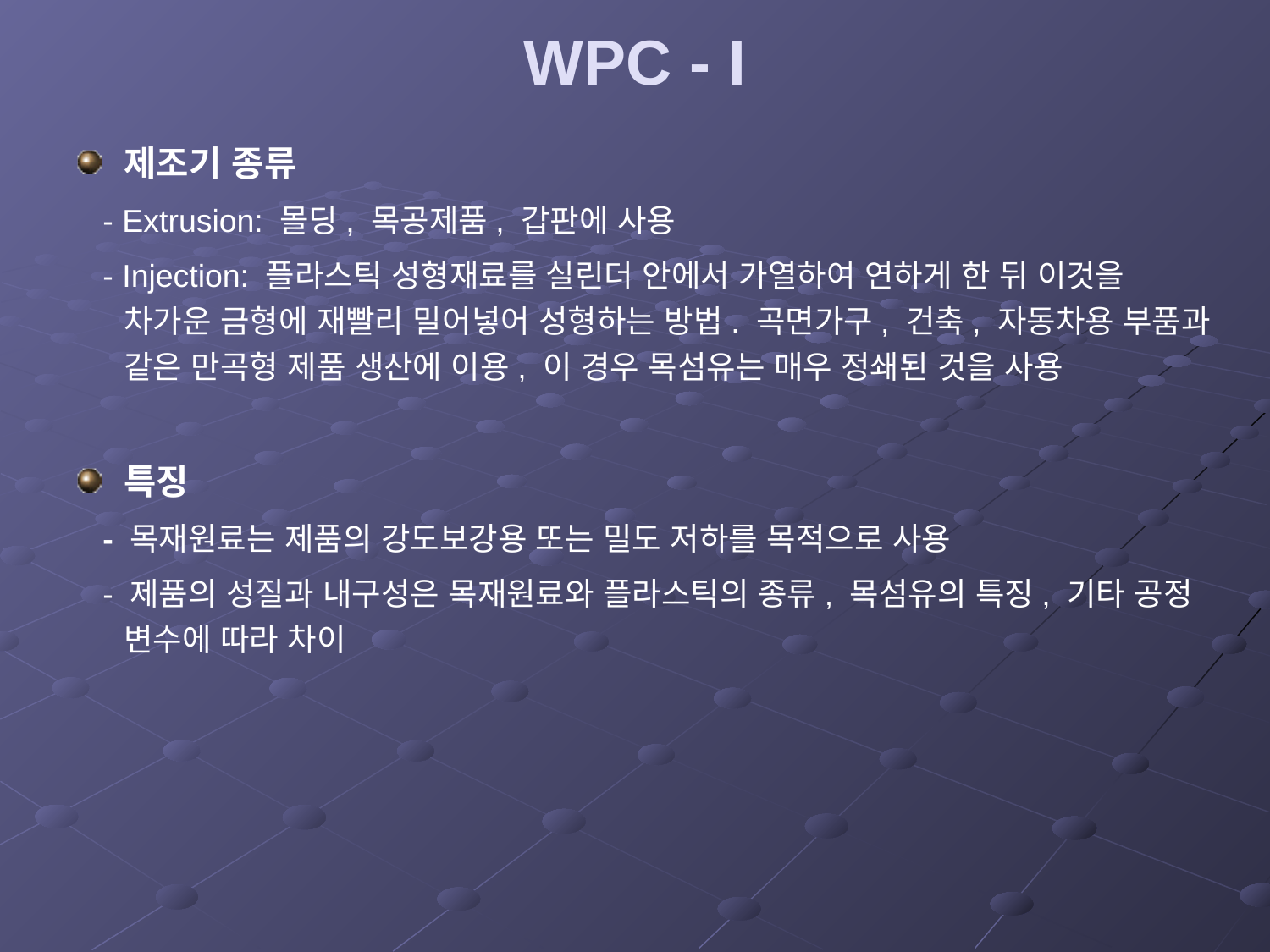

# WPC - I
제조기 종류
   - Extrusion: 몰딩, 목공제품, 갑판에 사용
   - Injection: 플라스틱 성형재료를 실린더 안에서 가열하여 연하게 한 뒤 이것을 차가운 금형에 재빨리 밀어넣어 성형하는 방법. 곡면가구, 건축, 자동차용 부품과 같은 만곡형 제품 생산에 이용, 이 경우 목섬유는 매우 정쇄된 것을 사용

특징
   - 목재원료는 제품의 강도보강용 또는 밀도 저하를 목적으로 사용
   - 제품의 성질과 내구성은 목재원료와 플라스틱의 종류, 목섬유의 특징, 기타 공정 변수에 따라 차이